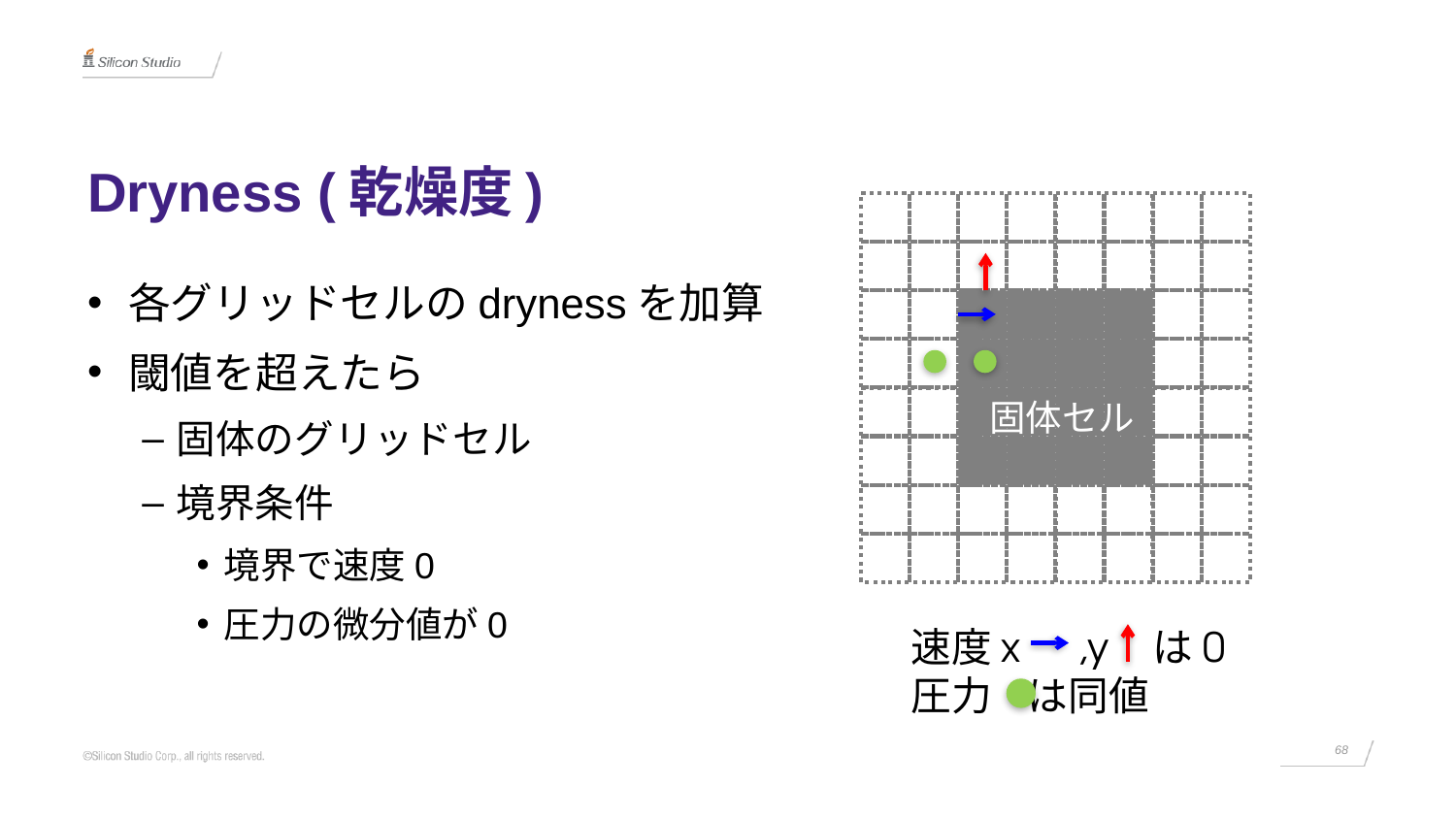

# Dryness (乾燥度)

固体セル

各グリッドセルのdrynessを加算
閾値を超えたら
固体のグリッドセル
境界条件
境界で速度0
圧力の微分値が0

速度x     ,y   は0
圧力    は同値

68